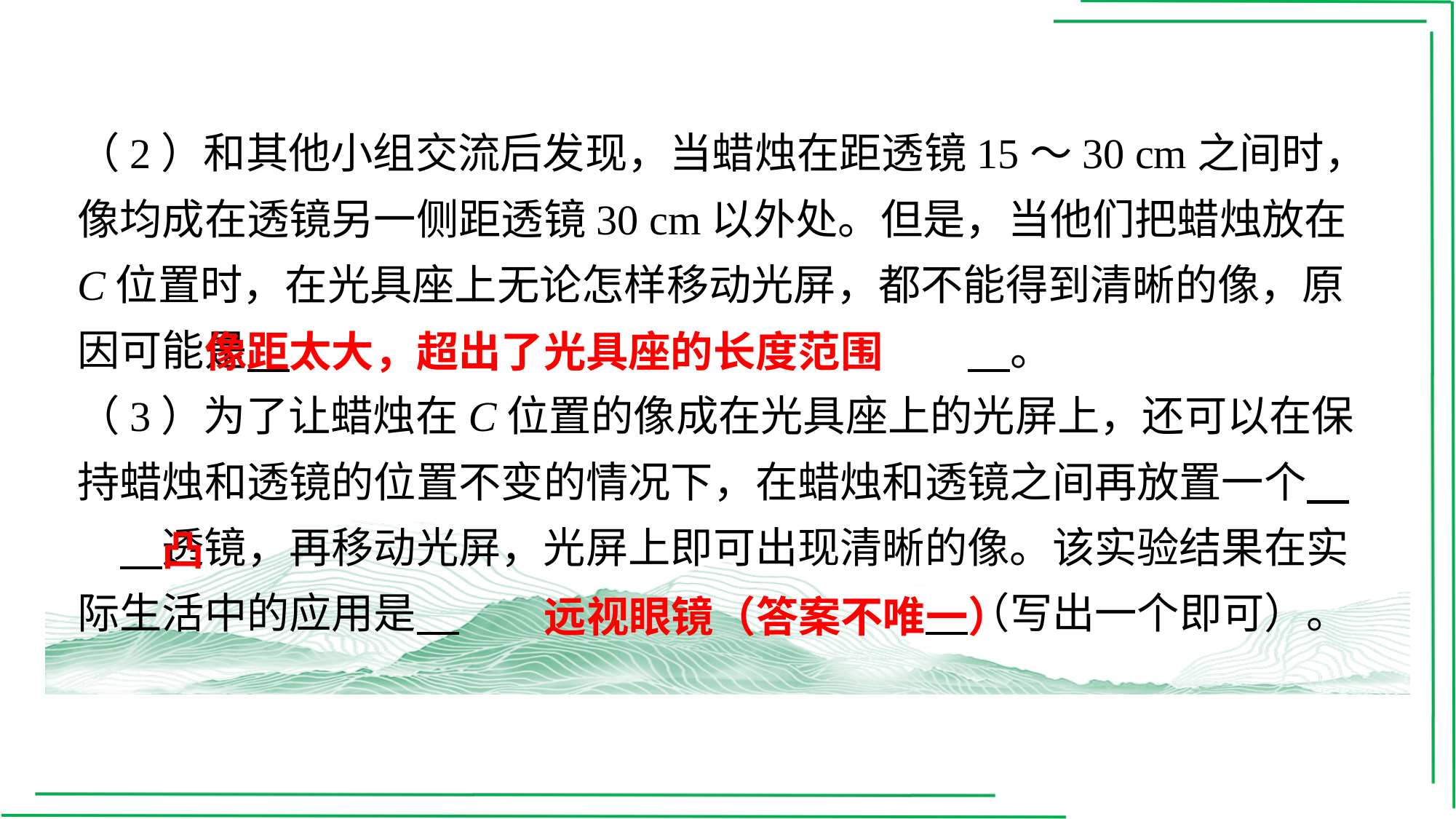

（2）和其他小组交流后发现，当蜡烛在距透镜15～30 cm之间时，像均成在透镜另一侧距透镜30 cm以外处。但是，当他们把蜡烛放在C位置时，在光具座上无论怎样移动光屏，都不能得到清晰的像，原因可能是 　像距太大，超出了光具座的长度范围　⁠。
（3）为了让蜡烛在C位置的像成在光具座上的光屏上，还可以在保持蜡烛和透镜的位置不变的情况下，在蜡烛和透镜之间再放置一个 　凸　⁠透镜，再移动光屏，光屏上即可出现清晰的像。该实验结果在实际生活中的应用是 　远视眼镜（答案不唯一）　⁠（写出一个即可）。
像距太大，超出了光具座的长度范围
凸
远视眼镜（答案不唯一）